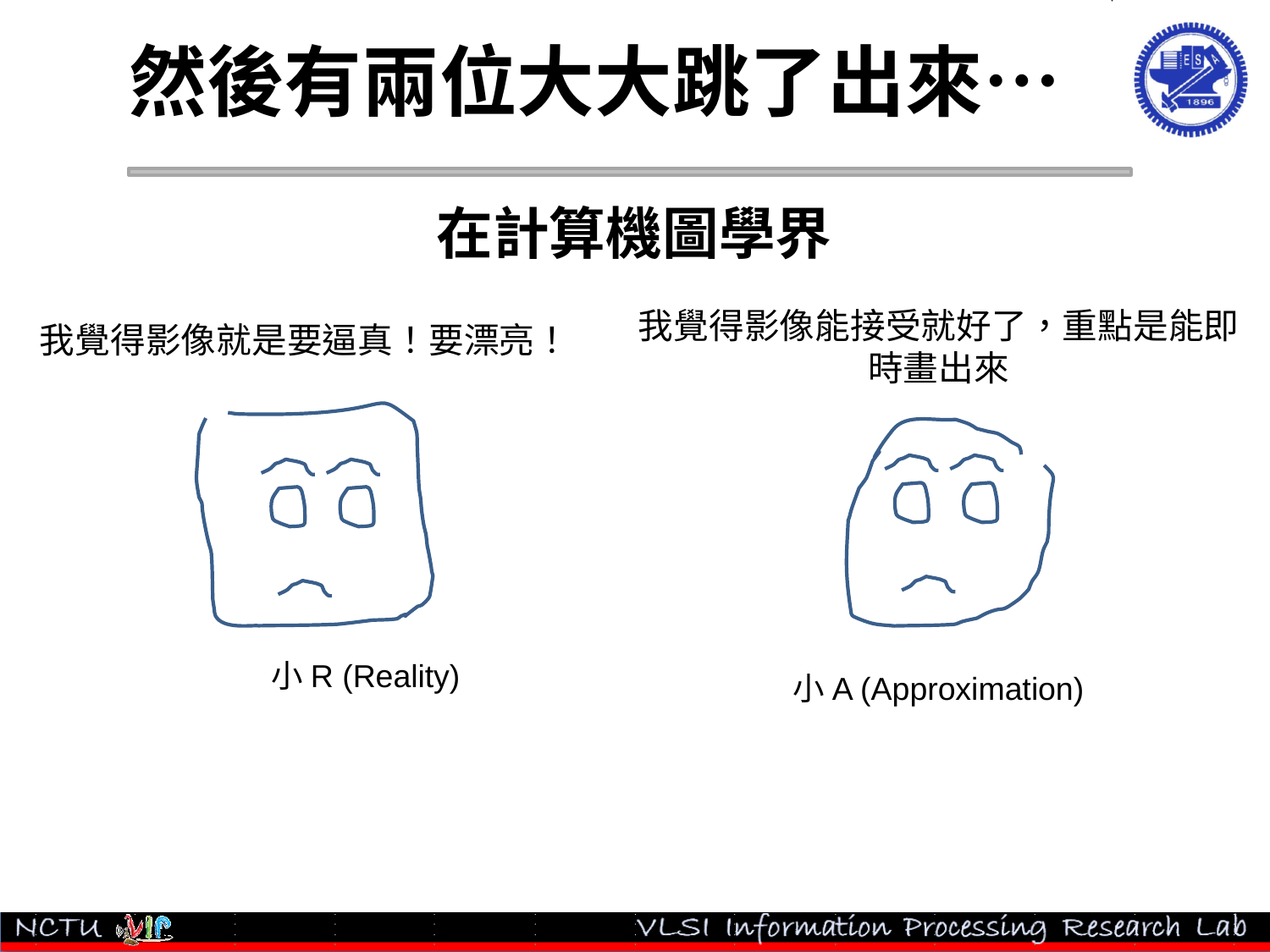

# 然後有兩位大大跳了出來…
在計算機圖學界
我覺得影像能接受就好了，重點是能即時畫出來
我覺得影像就是要逼真！要漂亮！

小R (Reality)
小A (Approximation)